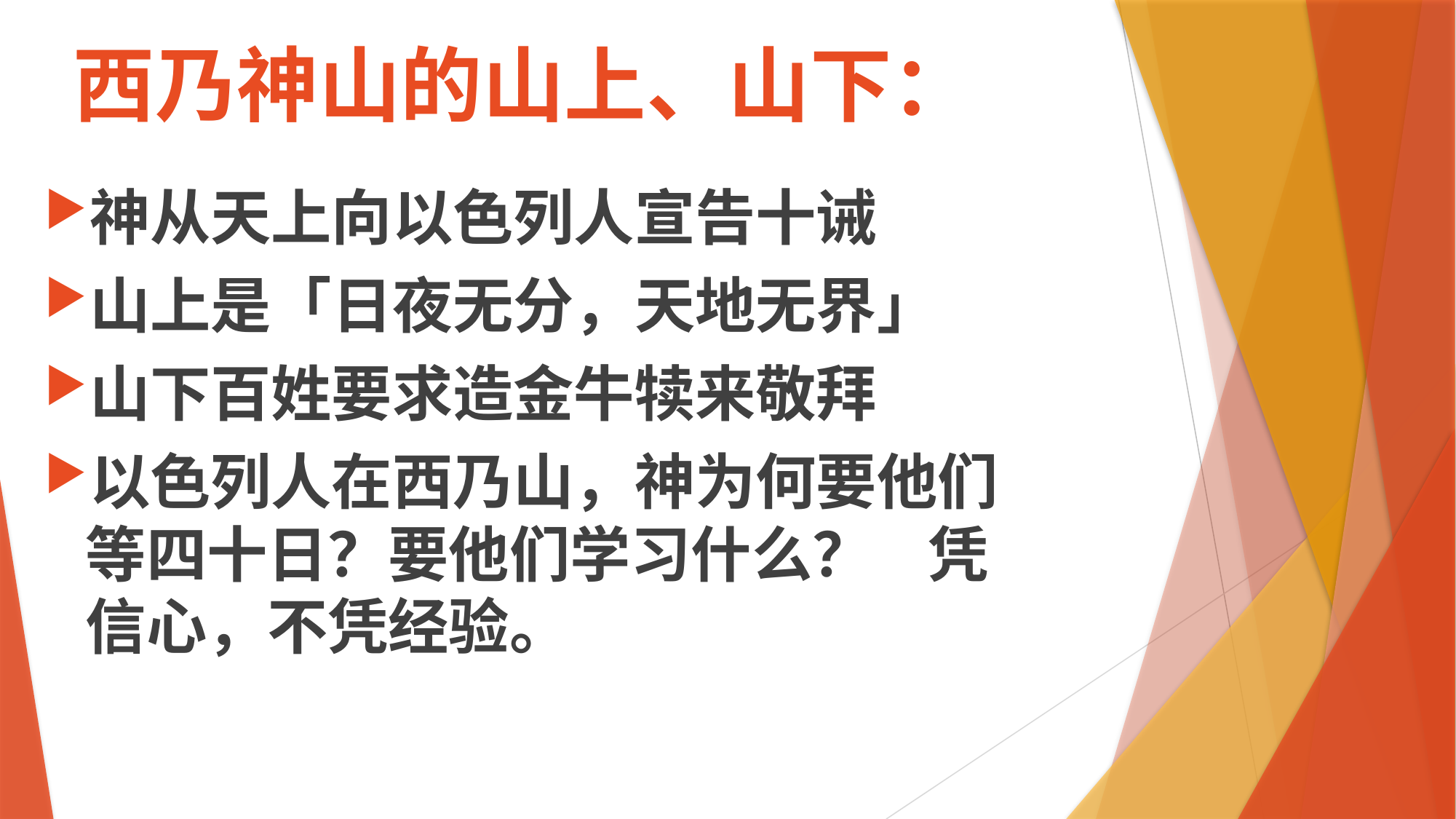

# 西乃神山的山上、山下：
神从天上向以色列人宣告十诫
山上是「日夜无分，天地无界」
山下百姓要求造金牛犊来敬拜
以色列人在西乃山，神为何要他们等四十日？要他们学习什么？    凭信心，不凭经验。